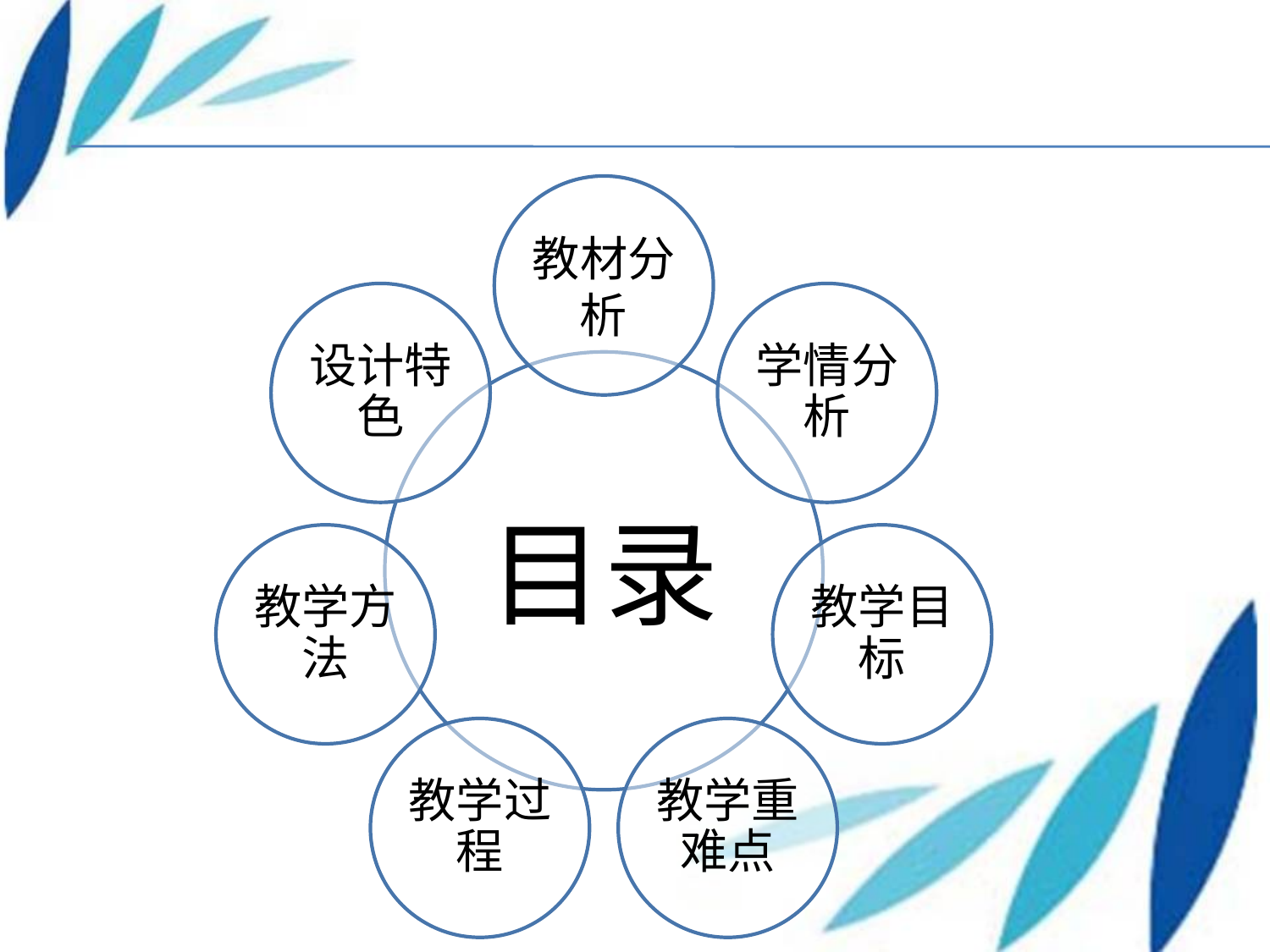

目录
教材分析
学情分析
教学目标
教学重难点
教学过程
教学方法
设计特色